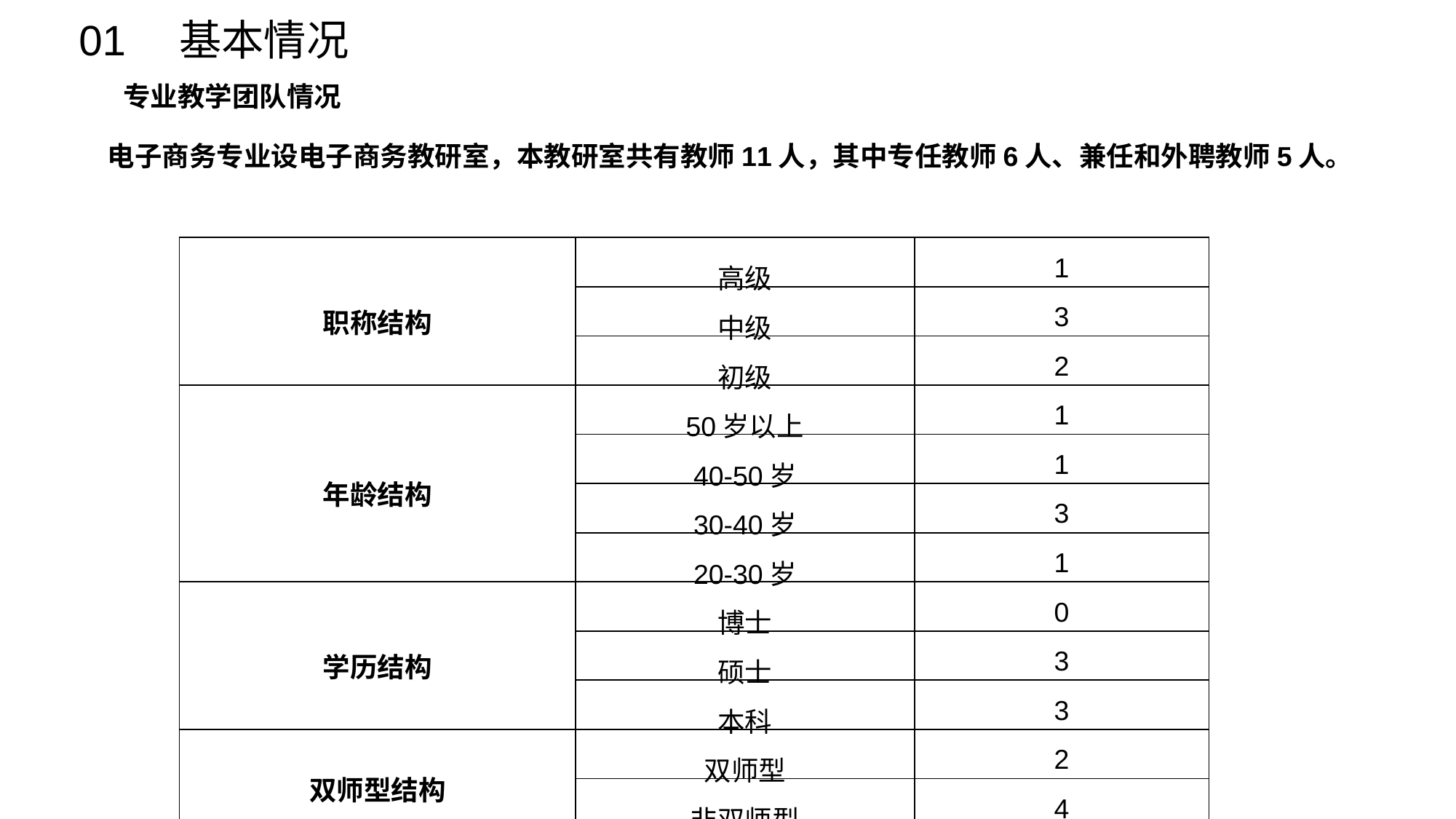

01
基本情况
专业教学团队情况
电子商务专业设电子商务教研室，本教研室共有教师11人，其中专任教师6人、兼任和外聘教师5人。
| 职称结构 | 高级 | 1 |
| --- | --- | --- |
|  | 中级 | 3 |
|  | 初级 | 2 |
| 年龄结构 | 50岁以上 | 1 |
|  | 40-50岁 | 1 |
|  | 30-40岁 | 3 |
|  | 20-30岁 | 1 |
| 学历结构 | 博士 | 0 |
|  | 硕士 | 3 |
|  | 本科 | 3 |
| 双师型结构 | 双师型 | 2 |
|  | 非双师型 | 4 |
1
2
3
4
5
6
7
8
9